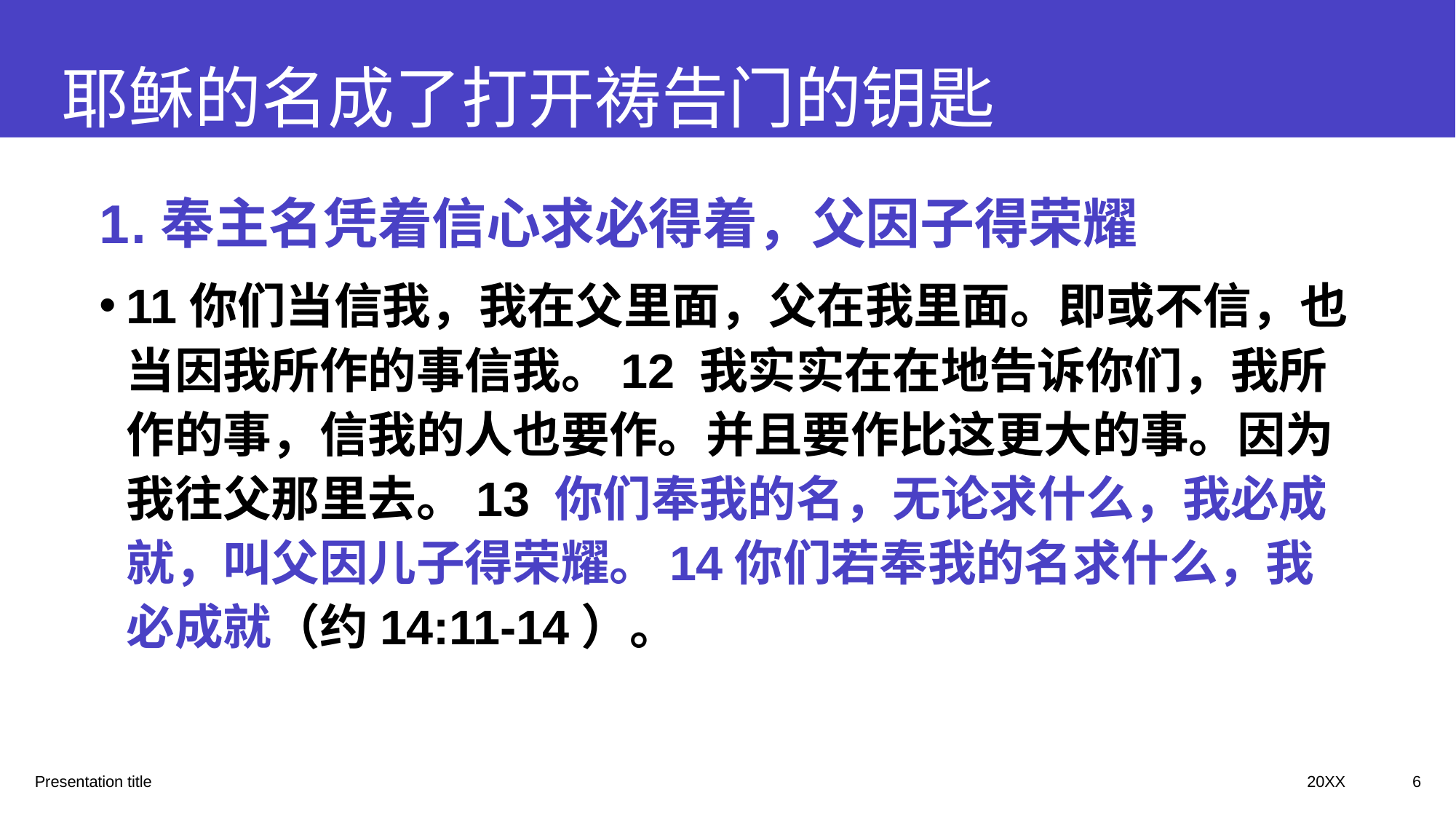

# 耶稣的名成了打开祷告门的钥匙
奉主名凭着信心求必得着，父因子得荣耀
11你们当信我，我在父里面，父在我里面。即或不信，也当因我所作的事信我。12 我实实在在地告诉你们，我所作的事，信我的人也要作。并且要作比这更大的事。因为我往父那里去。13 你们奉我的名，无论求什么，我必成就，叫父因儿子得荣耀。14你们若奉我的名求什么，我必成就（约14:11-14）。

20XX
Presentation title
6